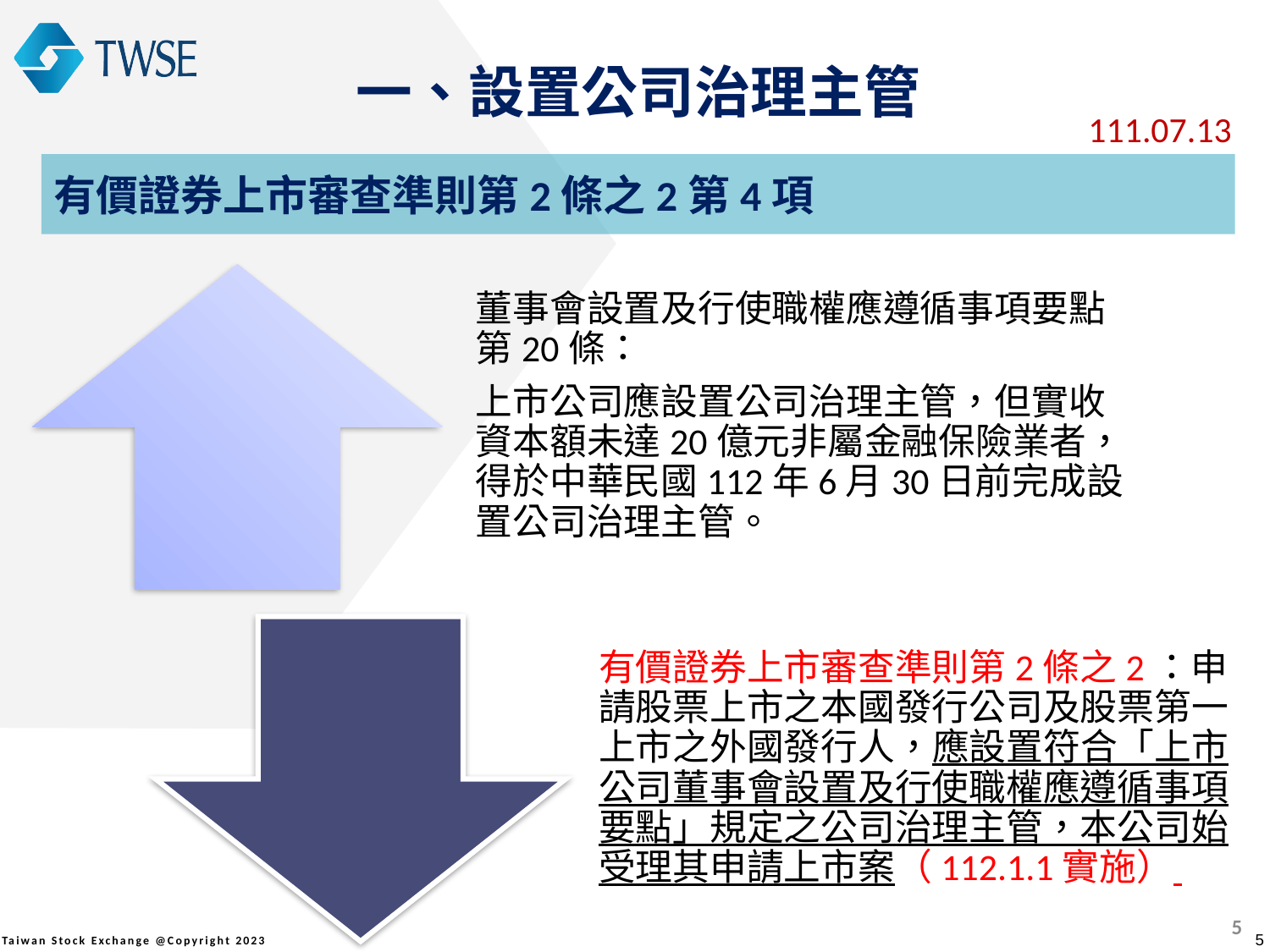

一、設置公司治理主管
111.07.13
有價證券上市審查準則第2條之2第4項
董事會設置及行使職權應遵循事項要點第20條：
上市公司應設置公司治理主管，但實收資本額未達20億元非屬金融保險業者，得於中華民國112年6月30日前完成設置公司治理主管。
有價證券上市審查準則第2條之2：申請股票上市之本國發行公司及股票第一上市之外國發行人，應設置符合「上市公司董事會設置及行使職權應遵循事項要點」規定之公司治理主管，本公司始受理其申請上市案（112.1.1實施）

5
5